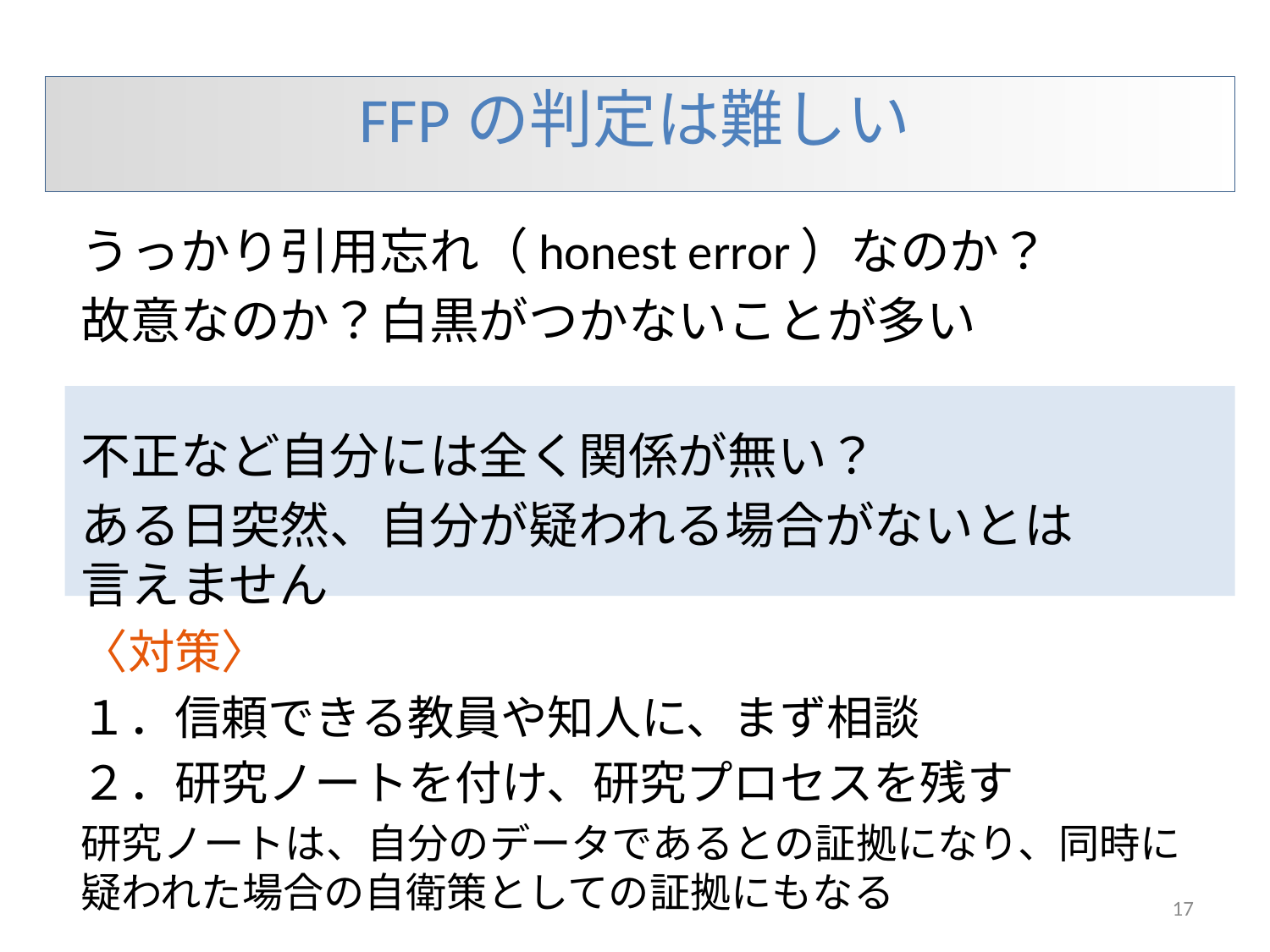

# FFPの判定は難しい

うっかり引用忘れ（honest error）なのか？
故意なのか？白黒がつかないことが多い

不正など自分には全く関係が無い？
ある日突然、自分が疑われる場合がないとは　　言えません
〈対策〉
１．信頼できる教員や知人に、まず相談
２．研究ノートを付け、研究プロセスを残す
研究ノートは、自分のデータであるとの証拠になり、同時に疑われた場合の自衛策としての証拠にもなる

17